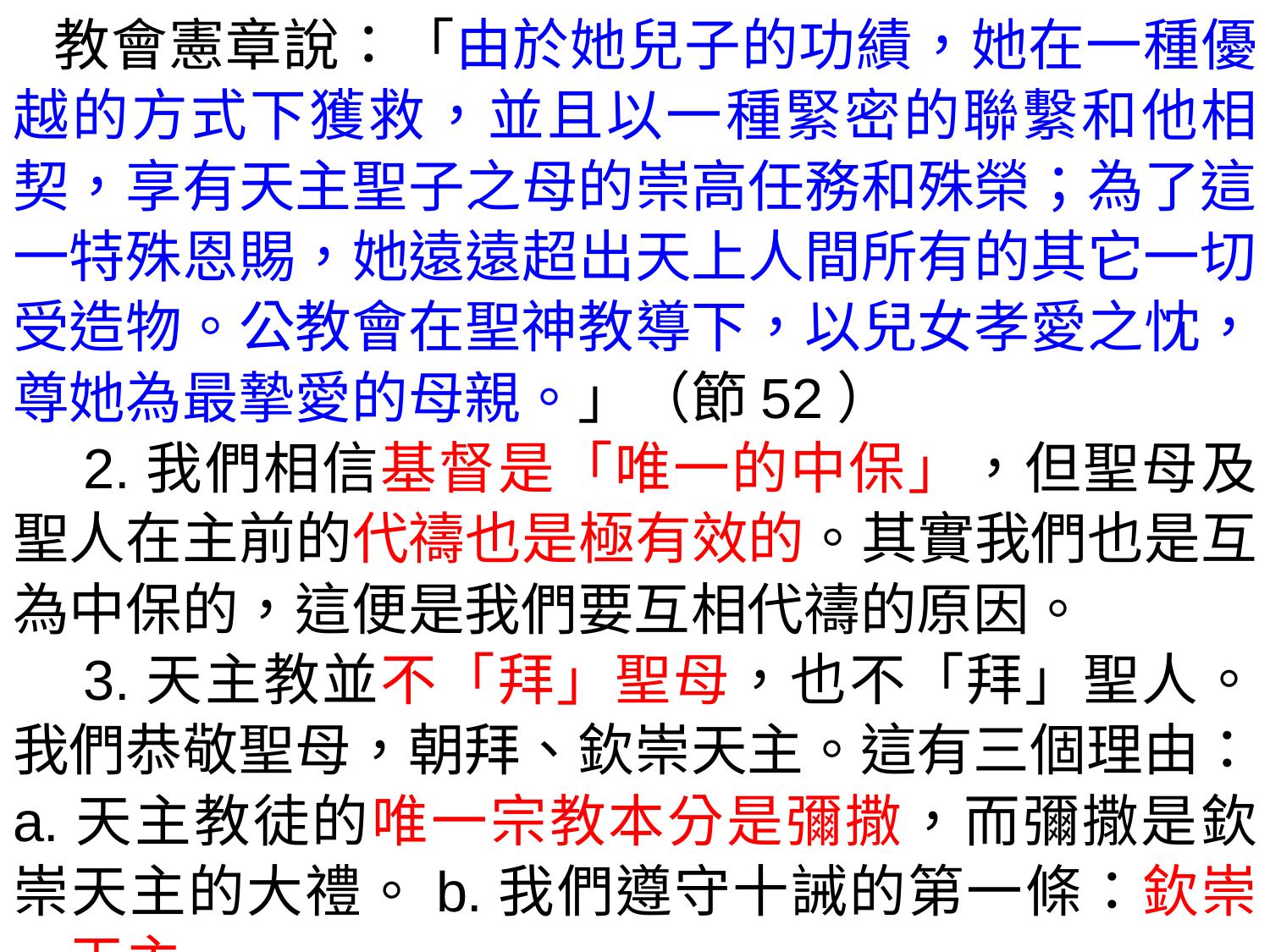

教會憲章說：「由於她兒子的功績，她在一種優越的方式下獲救，並且以一種緊密的聯繫和他相契，享有天主聖子之母的崇高任務和殊榮；為了這一特殊恩賜，她遠遠超出天上人間所有的其它一切受造物。公教會在聖神教導下，以兒女孝愛之忱，尊她為最摯愛的母親。」（節52）
    2.我們相信基督是「唯一的中保」，但聖母及聖人在主前的代禱也是極有效的。其實我們也是互為中保的，這便是我們要互相代禱的原因。
    3.天主教並不「拜」聖母，也不「拜」聖人。我們恭敬聖母，朝拜、欽崇天主。這有三個理由：a.天主教徒的唯一宗教本分是彌撒，而彌撒是欽崇天主的大禮。b.我們遵守十誡的第一條：欽崇一天主